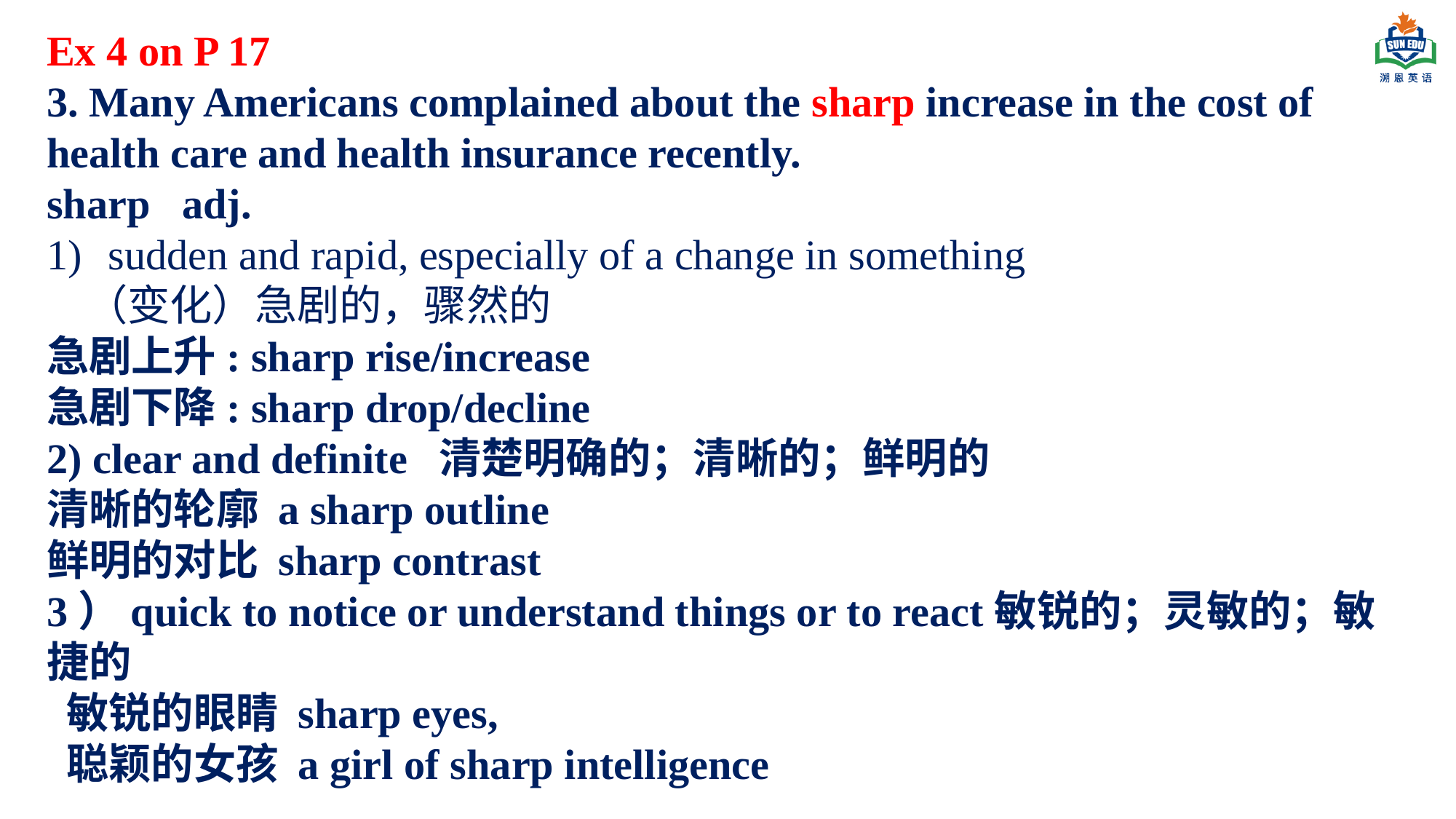

Ex 4 on P 17
3. Many Americans complained about the sharp increase in the cost of health care and health insurance recently.
sharp   adj.
sudden and rapid, especially of a change in something
   （变化）急剧的，骤然的
急剧上升: sharp rise/increase
急剧下降: sharp drop/decline
2) clear and definite  清楚明确的；清晰的；鲜明的
清晰的轮廓 a sharp outline
鲜明的对比 sharp contrast
3）quick to notice or understand things or to react敏锐的；灵敏的；敏捷的
 敏锐的眼睛 sharp eyes,
 聪颖的女孩 a girl of sharp intelligence